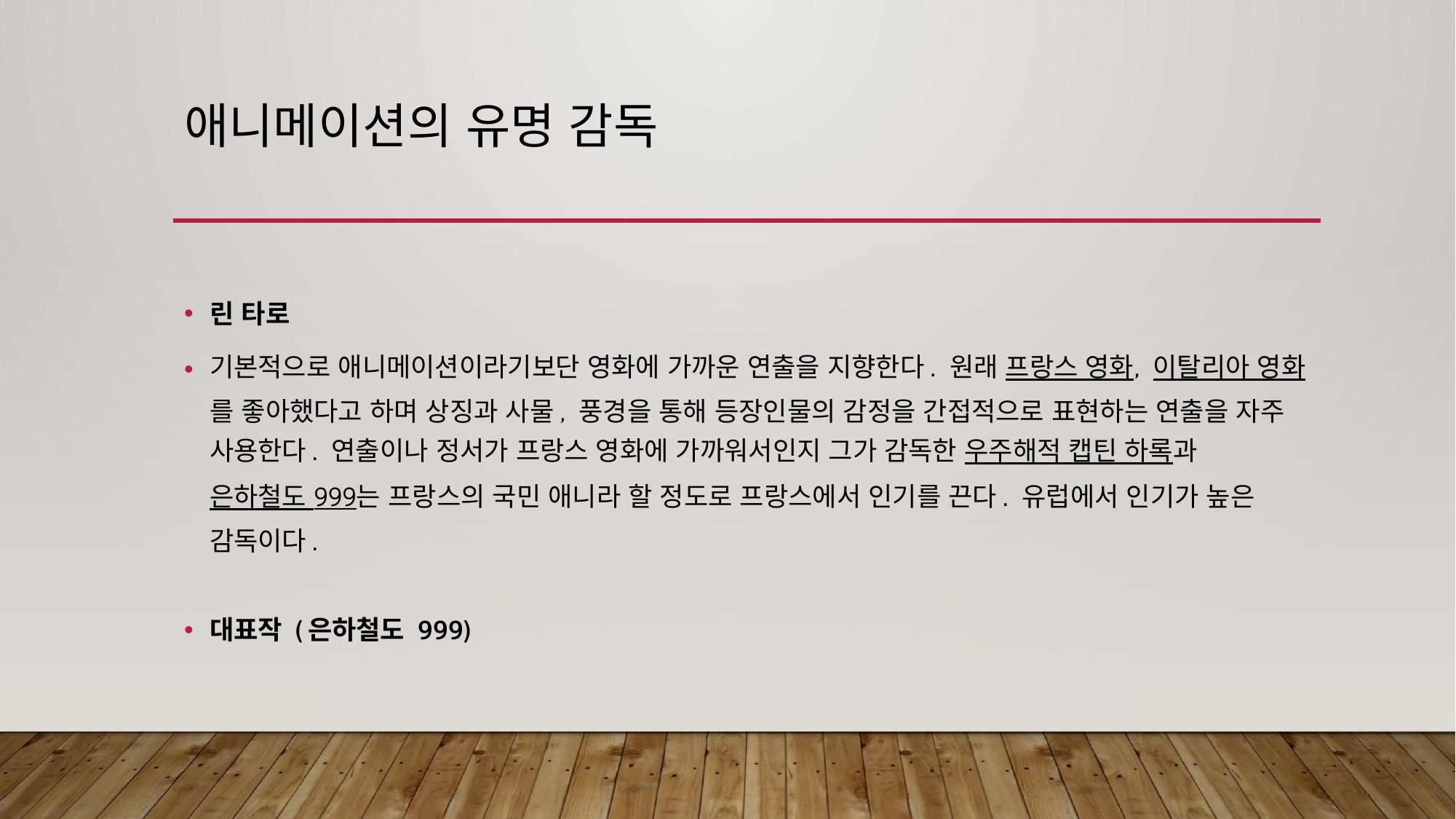

# 애니메이션의 유명 감독

린 타로
기본적으로 애니메이션이라기보단 영화에 가까운 연출을 지향한다. 원래 프랑스 영화, 이탈리아 영화를 좋아했다고 하며 상징과 사물, 풍경을 통해 등장인물의 감정을 간접적으로 표현하는 연출을 자주 사용한다. 연출이나 정서가 프랑스 영화에 가까워서인지 그가 감독한 우주해적 캡틴 하록과 은하철도 999는 프랑스의 국민 애니라 할 정도로 프랑스에서 인기를 끈다. 유럽에서 인기가 높은 감독이다.
대표작 (은하철도 999)